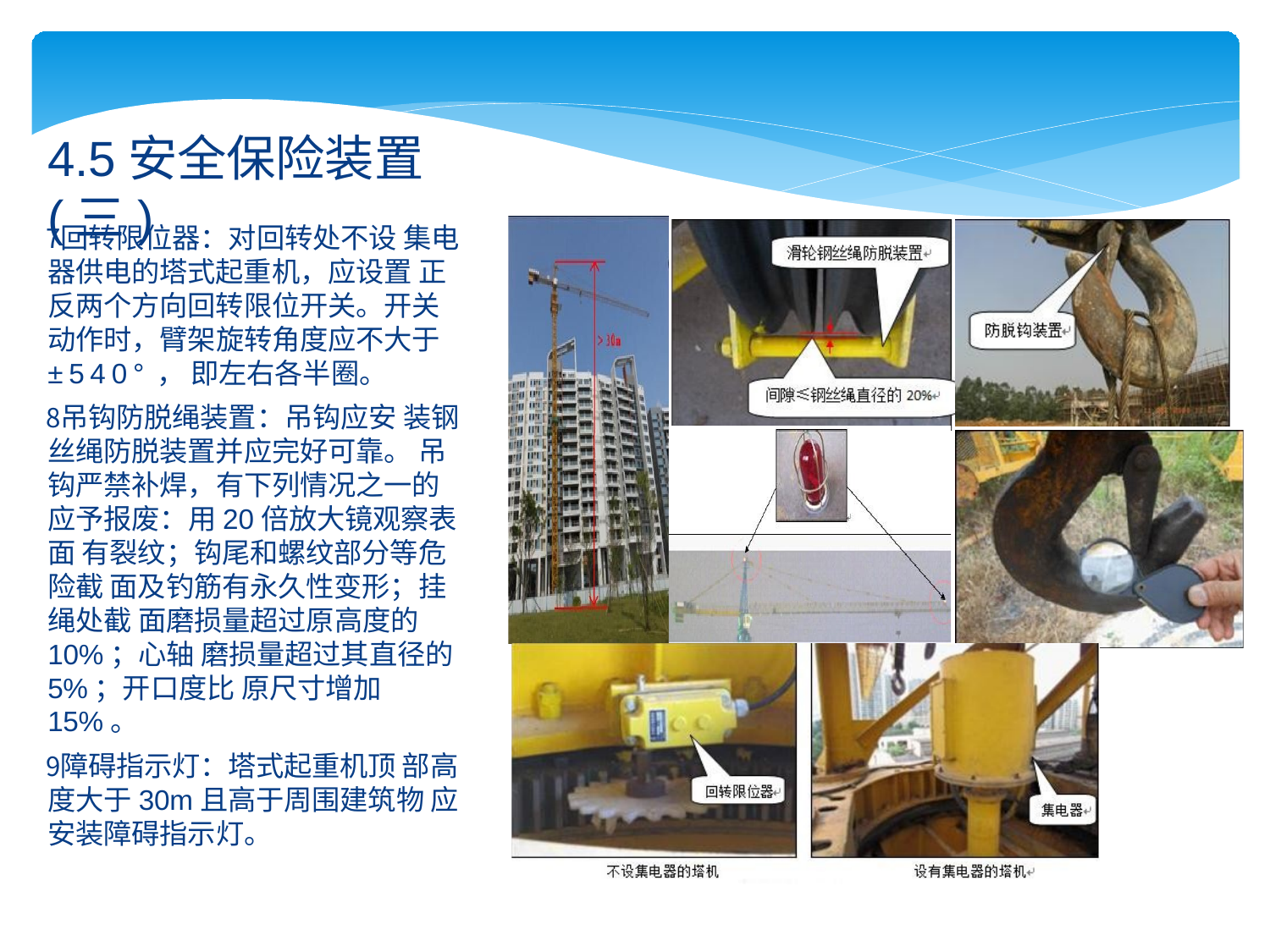

# 4.5安全保险装置(三)

回转限位器：对回转处不设 集电器供电的塔式起重机，应设置 正反两个方向回转限位开关。开关 动作时，臂架旋转角度应不大于
±540°，即左右各半圈。
吊钩防脱绳装置：吊钩应安 装钢丝绳防脱装置并应完好可靠。 吊钩严禁补焊，有下列情况之一的 应予报废：用20倍放大镜观察表面 有裂纹；钩尾和螺纹部分等危险截 面及钓筋有永久性变形；挂绳处截 面磨损量超过原高度的10%；心轴 磨损量超过其直径的5%；开口度比 原尺寸增加15%。
障碍指示灯：塔式起重机顶 部高度大于30m且高于周围建筑物 应安装障碍指示灯。